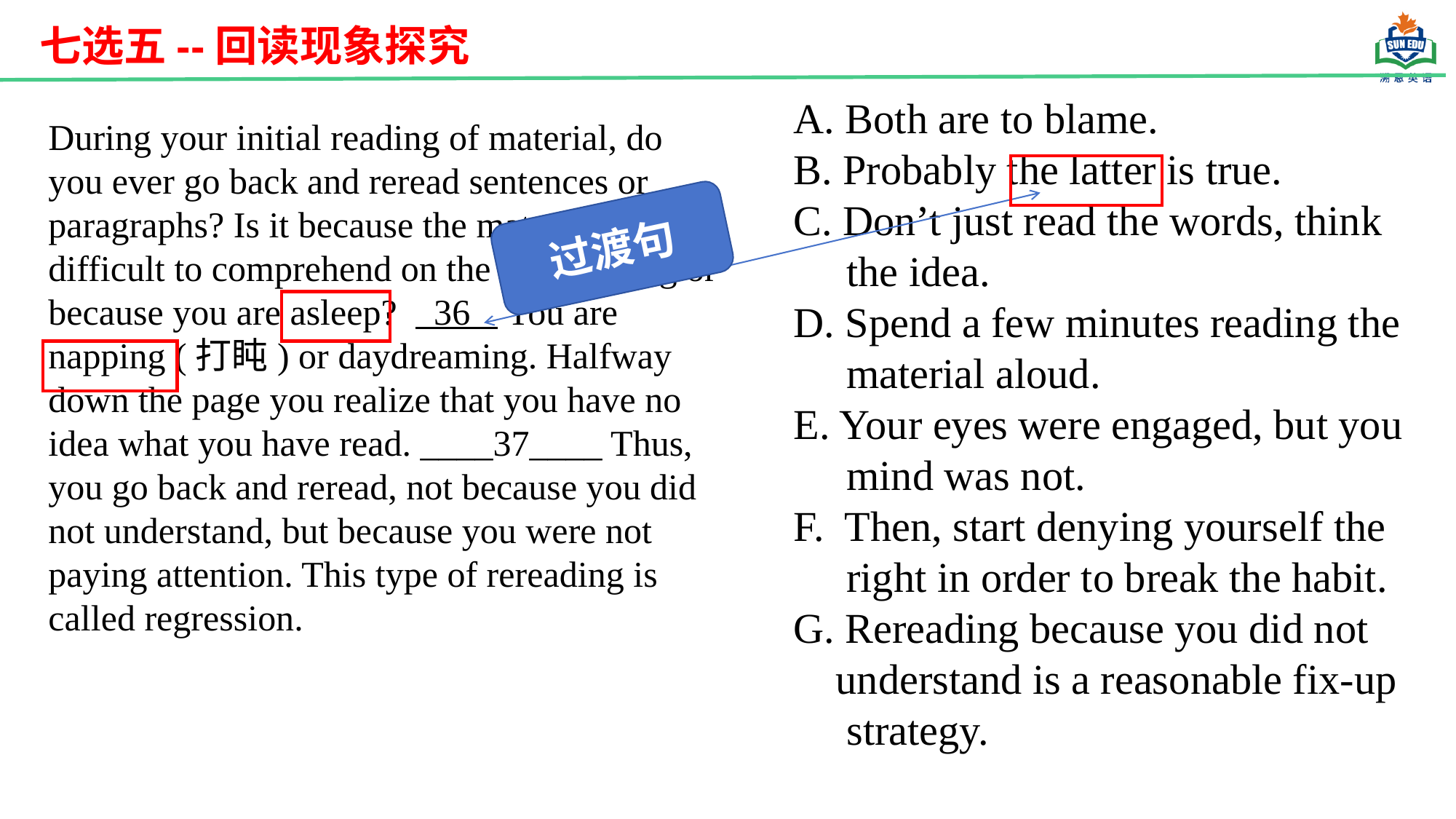

七选五--回读现象探究
A. Both are to blame.
B. Probably the latter is true.
C. Don’t just read the words, think
     the idea.
D. Spend a few minutes reading the
     material aloud.
E. Your eyes were engaged, but you
     mind was not.
F.  Then, start denying yourself the
     right in order to break the habit.
G. Rereading because you did not
    understand is a reasonable fix-up
     strategy.

During your initial reading of material, do you ever go back and reread sentences or paragraphs? Is it because the material is too difficult to comprehend on the first reading or because you are asleep?    36    You are napping (打盹) or daydreaming. Halfway down the page you realize that you have no idea what you have read. ____37____ Thus, you go back and reread, not because you did not understand, but because you were not paying attention. This type of rereading is called regression.

过渡句